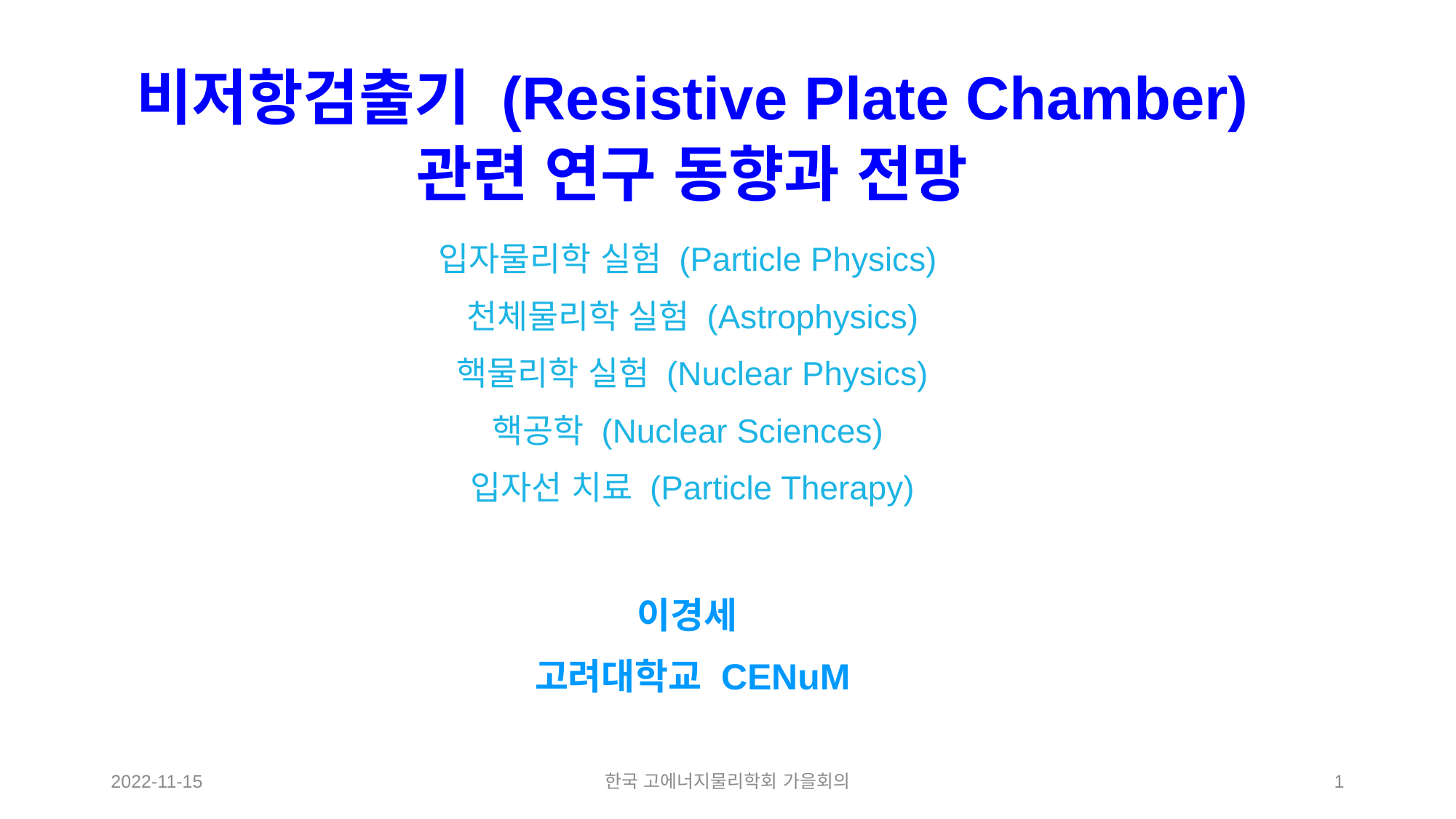

비저항검출기 (Resistive Plate Chamber) 관련 연구 동향과 전망
입자물리학 실험 (Particle Physics)
천체물리학 실험 (Astrophysics)
핵물리학 실험 (Nuclear Physics)
핵공학 (Nuclear Sciences)
입자선 치료 (Particle Therapy)

이경세
고려대학교 CENuM
2022-11-15
한국 고에너지물리학회 가을회의
1